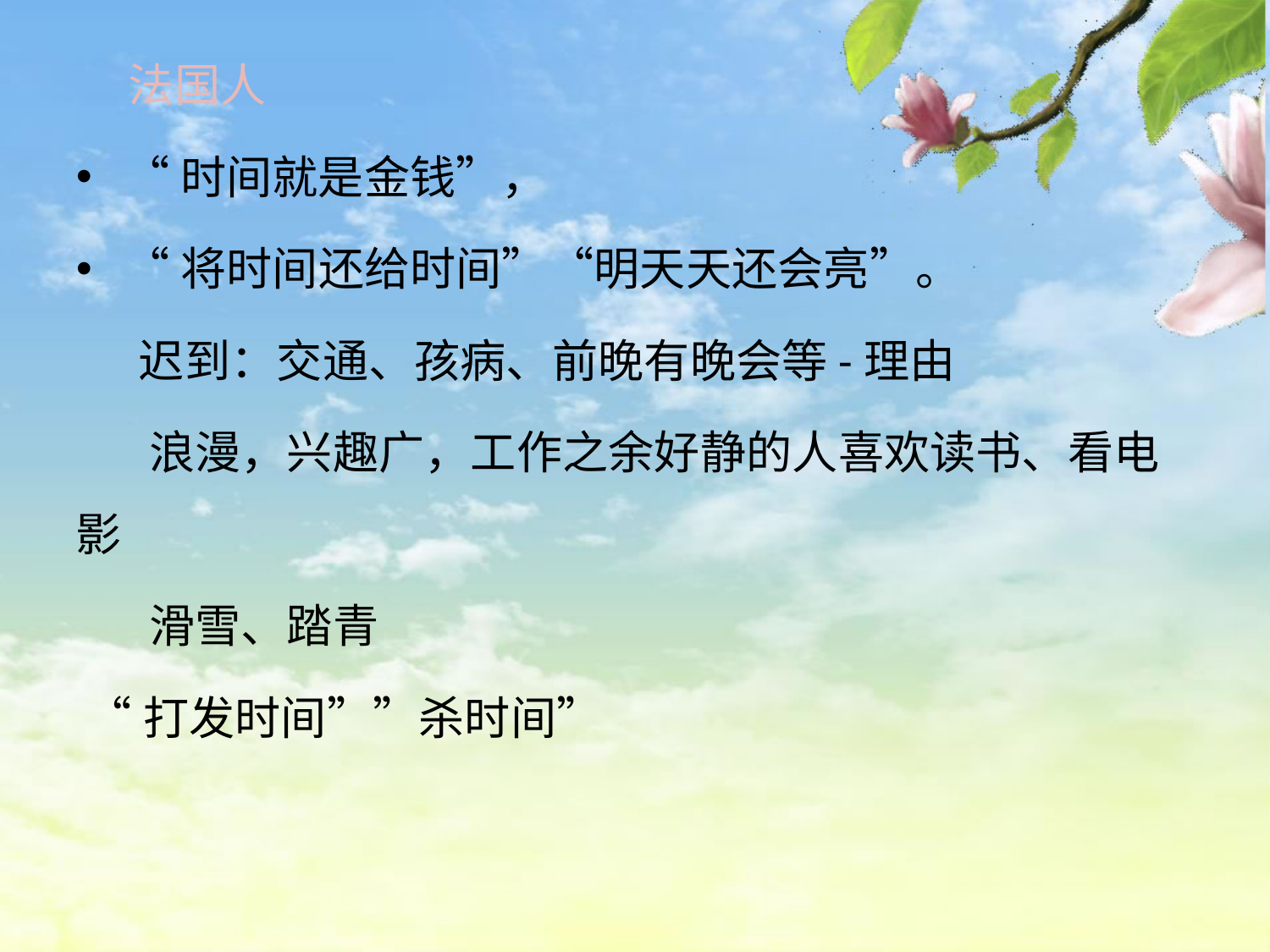

法国人
“时间就是金钱”，
“将时间还给时间”“明天天还会亮”。
     迟到：交通、孩病、前晚有晚会等-理由
      浪漫，兴趣广，工作之余好静的人喜欢读书、看电影
      滑雪、踏青
 “打发时间””杀时间”